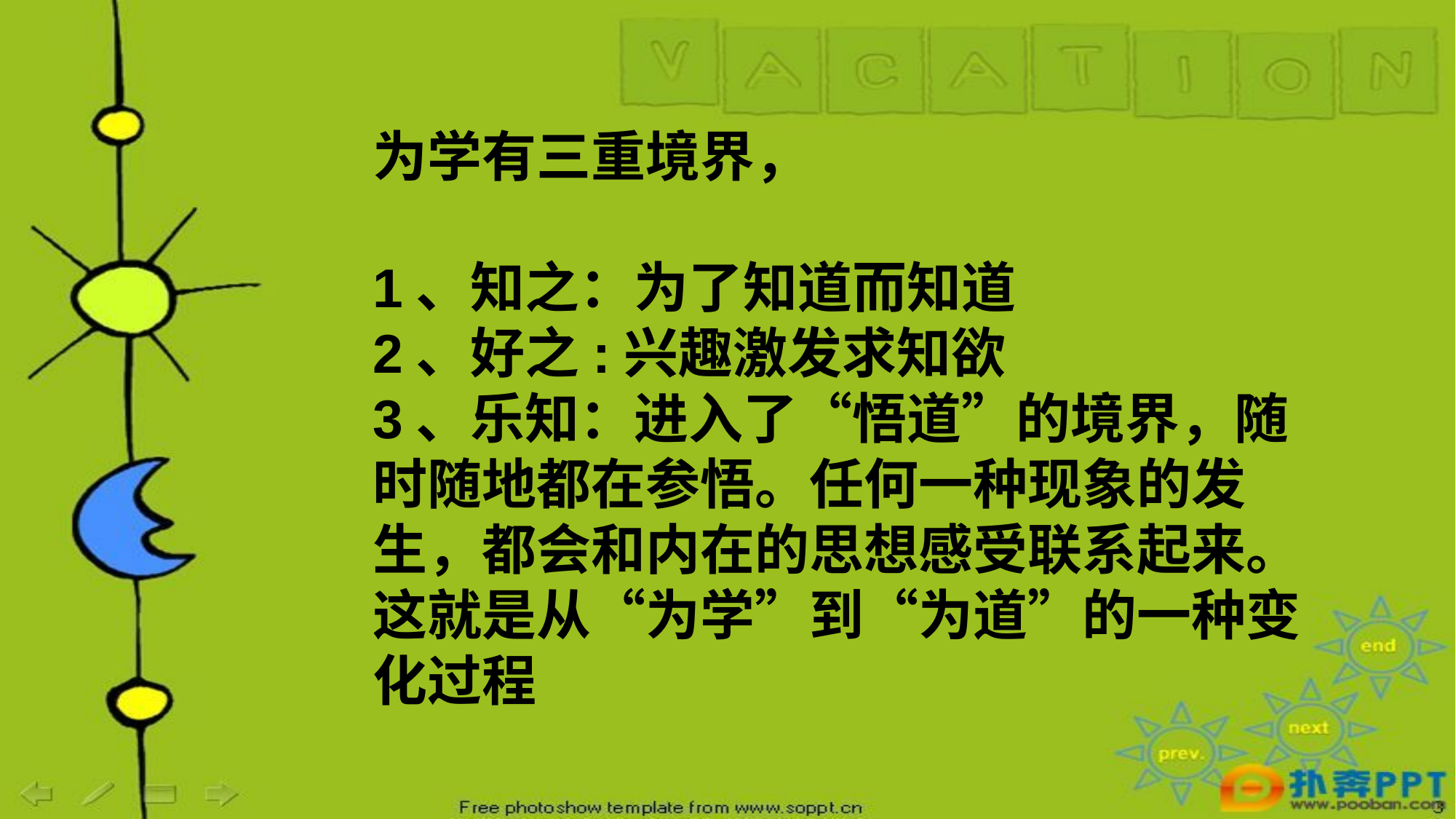

为学有三重境界，

1、知之：为了知道而知道
2、好之:兴趣激发求知欲
3、乐知：进入了“悟道”的境界，随时随地都在参悟。任何一种现象的发生，都会和内在的思想感受联系起来。这就是从“为学”到“为道”的一种变化过程